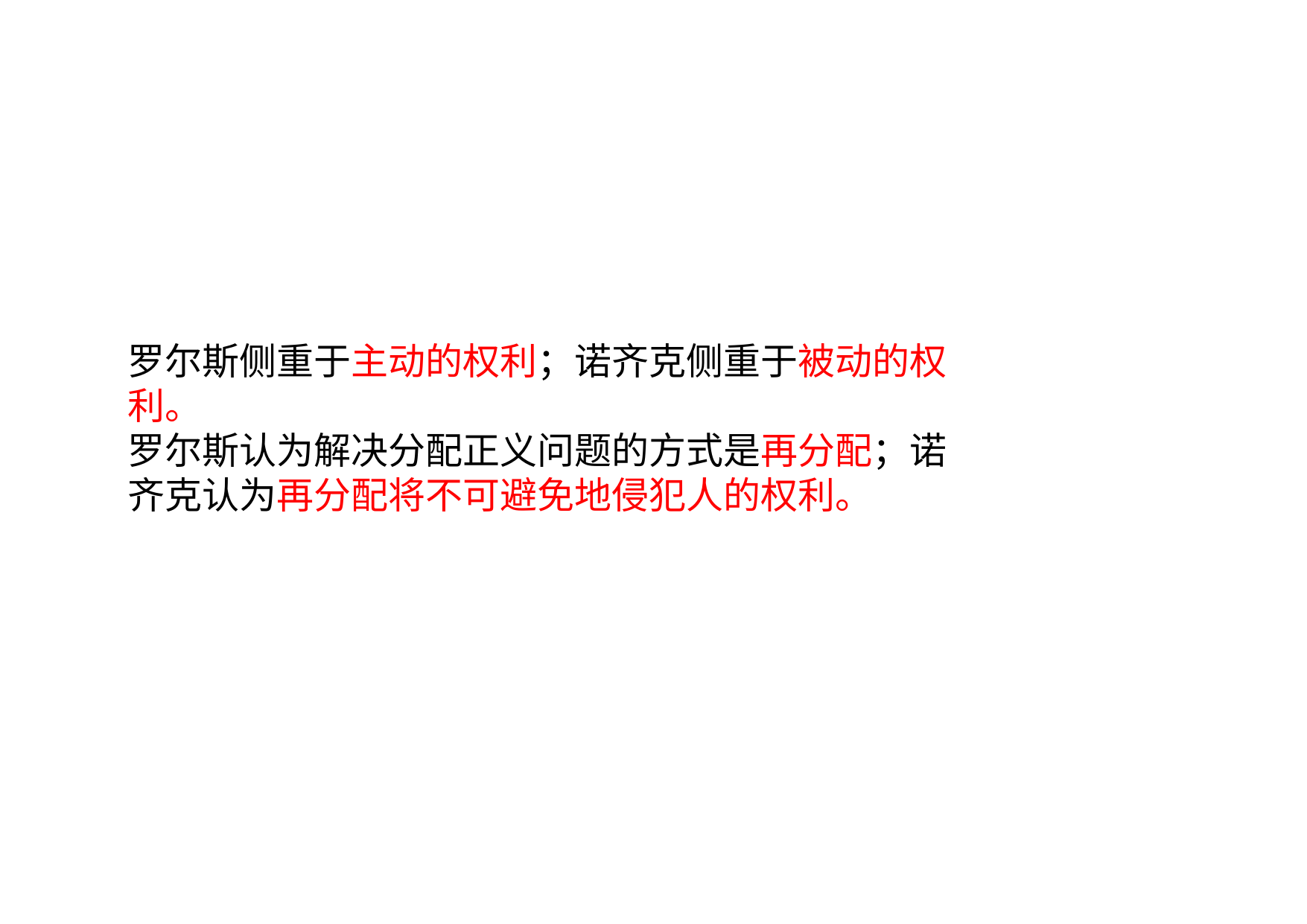

罗尔斯侧重于主动的权利；诺齐克侧重于被动的权利。
罗尔斯认为解决分配正义问题的方式是再分配；诺齐克认为再分配将不可避免地侵犯人的权利。